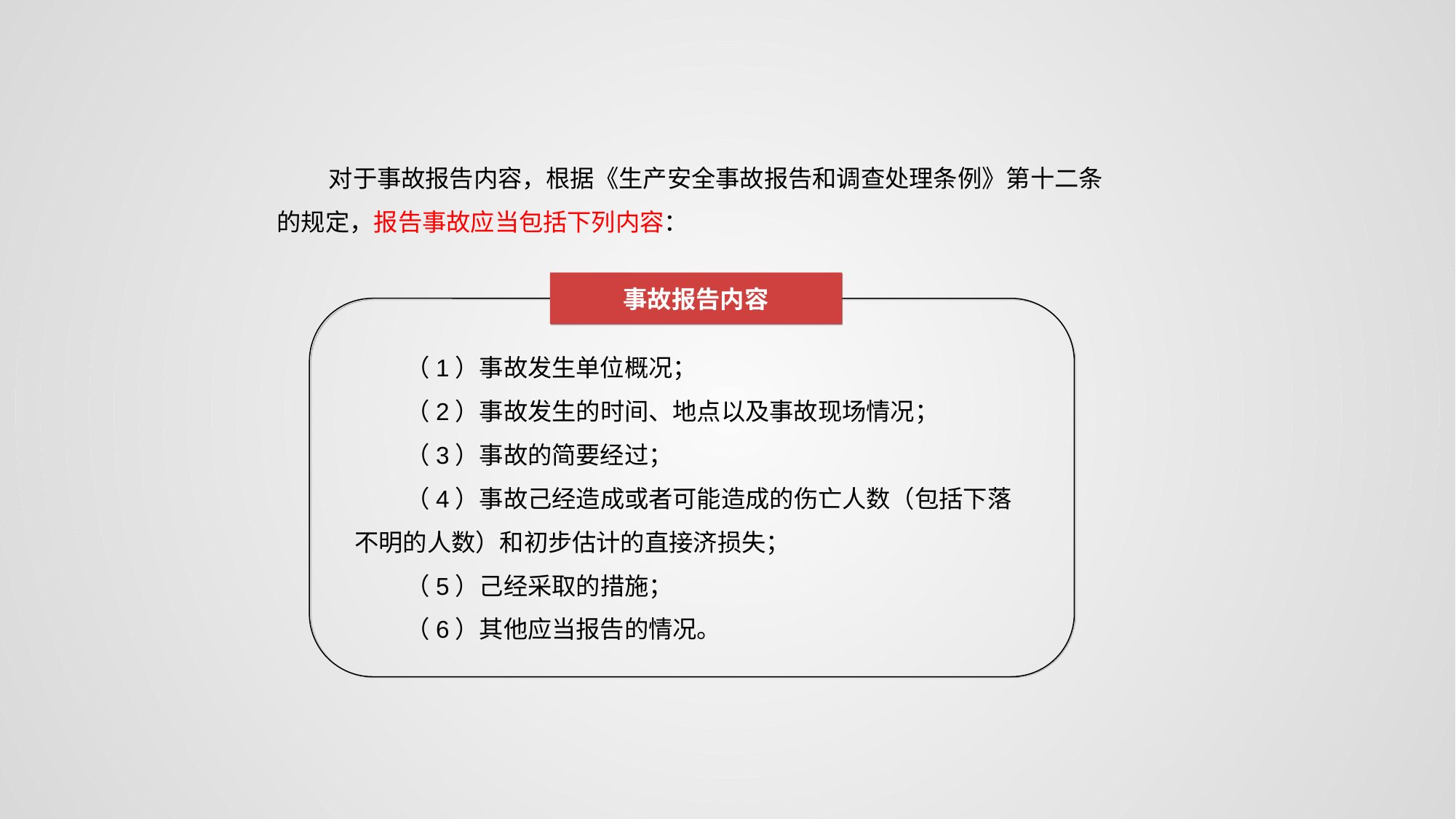

对于事故报告内容，根据《生产安全事故报告和调查处理条例》第十二条的规定，报告事故应当包括下列内容：
事故报告内容

（1）事故发生单位概况；
（2）事故发生的时间、地点以及事故现场情况；
（3）事故的简要经过；
（4）事故己经造成或者可能造成的伤亡人数（包括下落不明的人数）和初步估计的直接济损失；
（5）己经采取的措施；
（6）其他应当报告的情况。